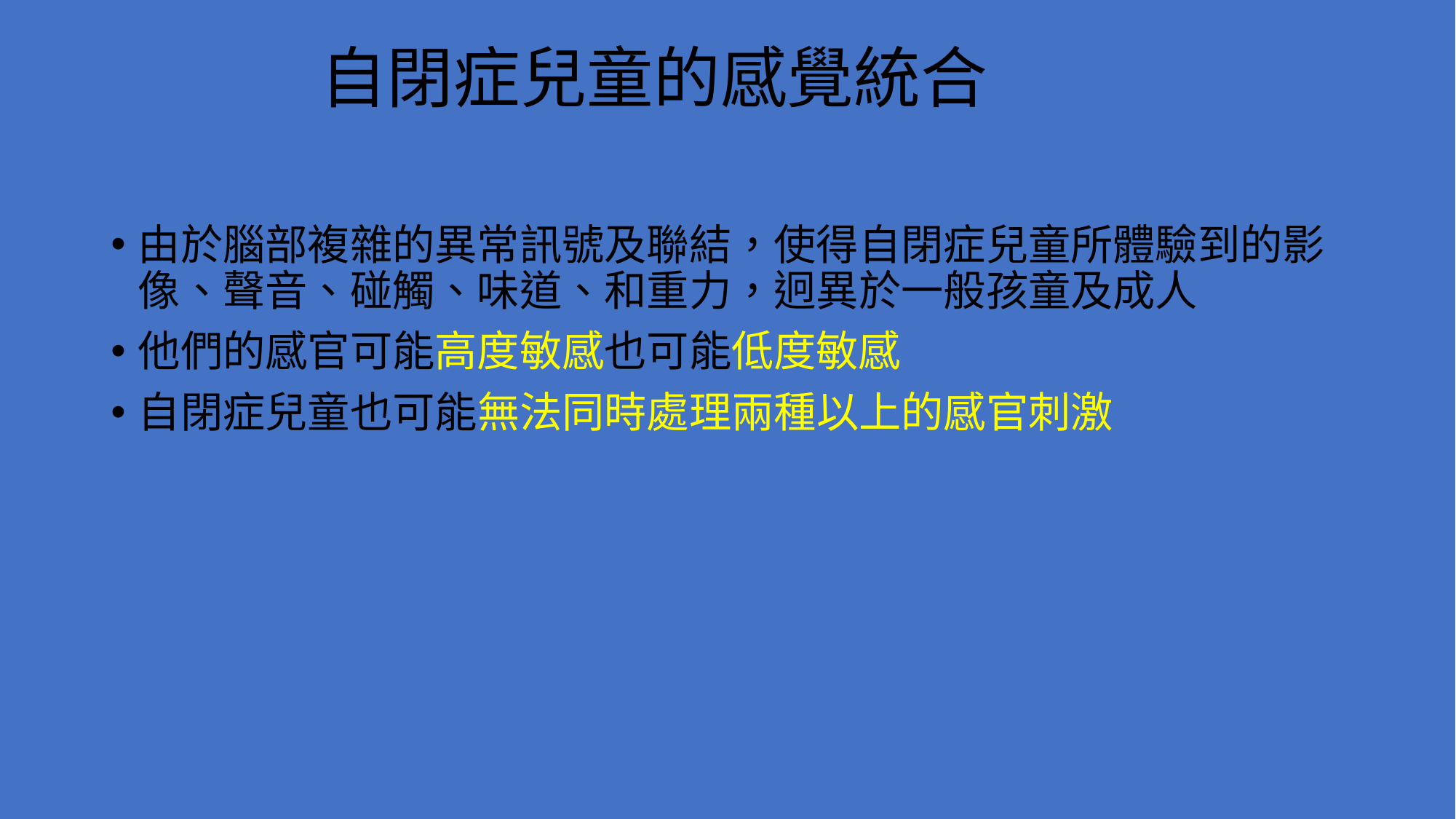

# 自閉症兒童的感覺統合
由於腦部複雜的異常訊號及聯結，使得自閉症兒童所體驗到的影像、聲音、碰觸、味道、和重力，迥異於一般孩童及成人
他們的感官可能高度敏感也可能低度敏感
自閉症兒童也可能無法同時處理兩種以上的感官刺激